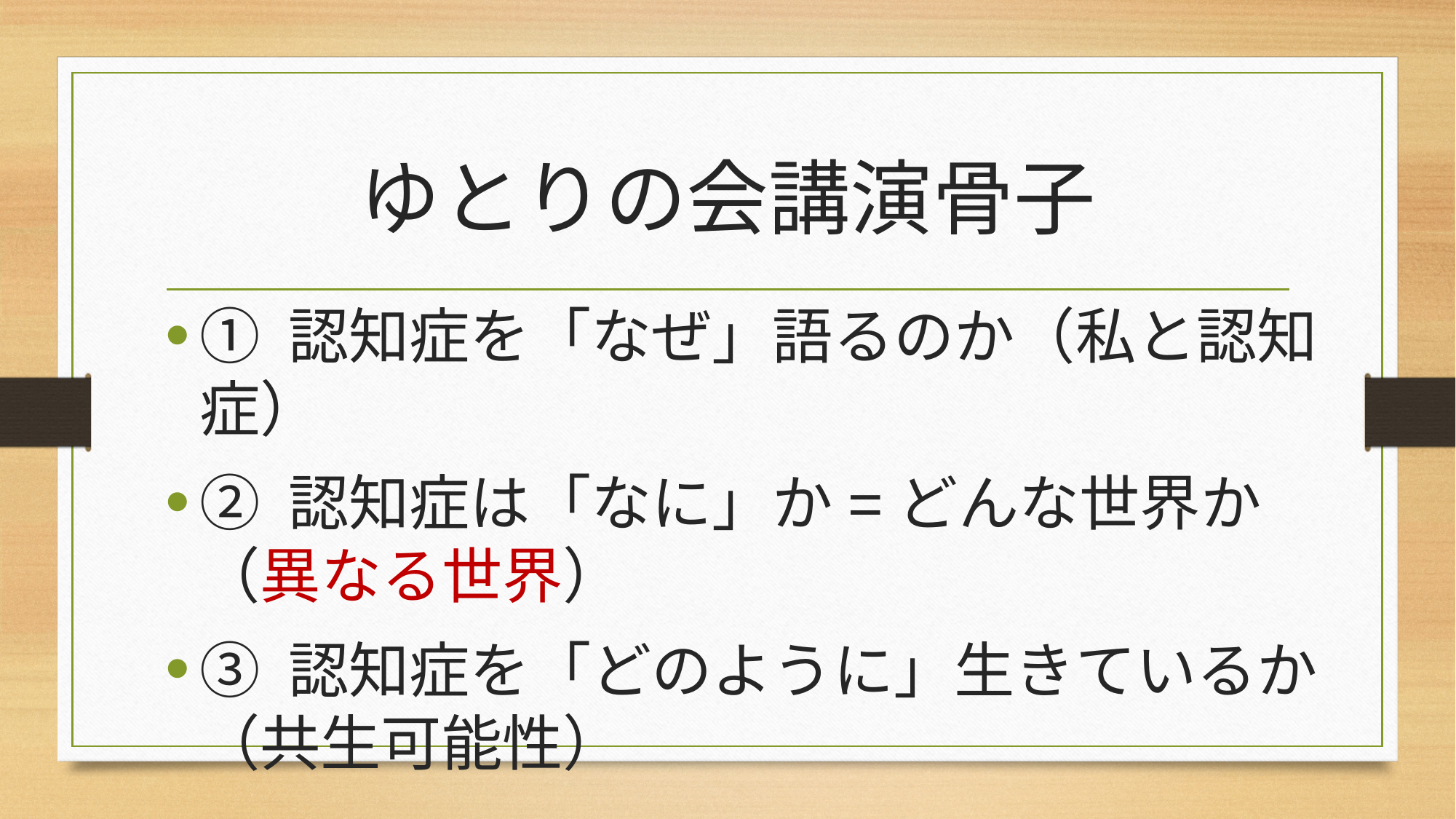

# ゆとりの会講演骨子
➀ 認知症を「なぜ」語るのか（私と認知症）
② 認知症は「なに」か=どんな世界か（異なる世界）
③ 認知症を「どのように」生きているか（共生可能性）